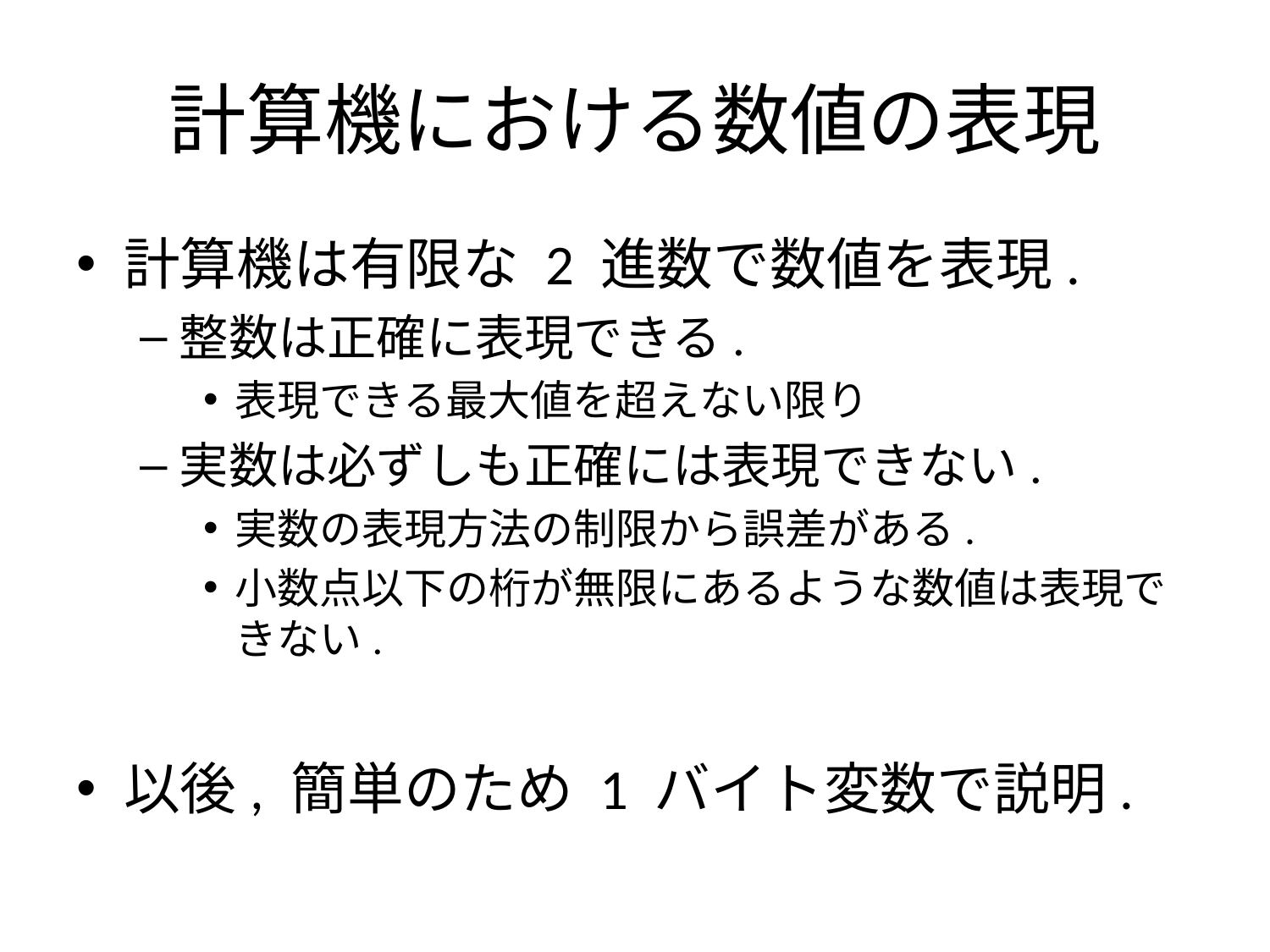

# 計算機における数値の表現
計算機は有限な 2 進数で数値を表現.
整数は正確に表現できる.
表現できる最大値を超えない限り
実数は必ずしも正確には表現できない.
実数の表現方法の制限から誤差がある.
小数点以下の桁が無限にあるような数値は表現できない.

以後, 簡単のため 1 バイト変数で説明.